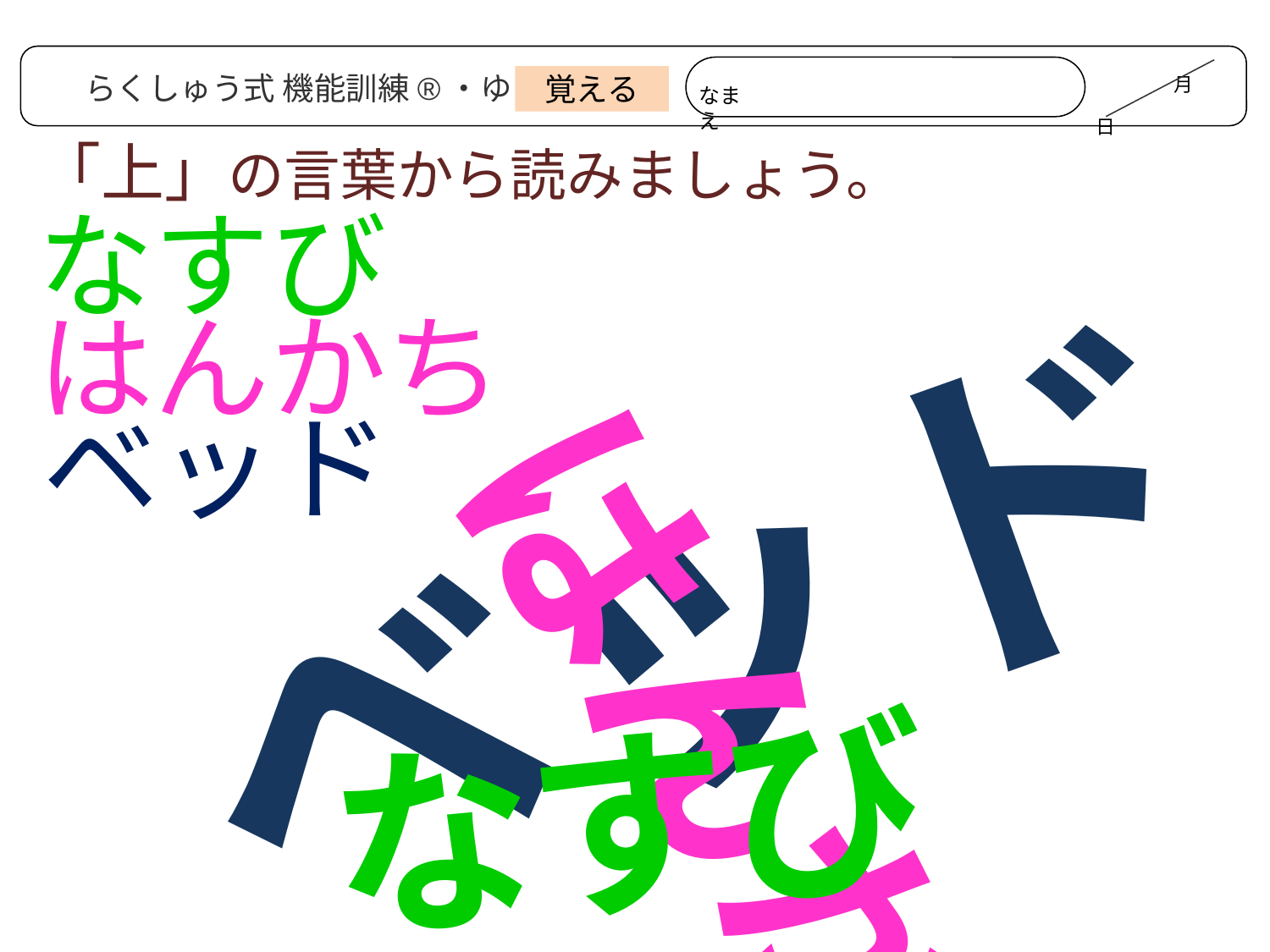

月
　　　　　　　　　　　　　日

なまえ
らくしゅう式 機能訓練®・ゆうゆう
覚える
「上」の言葉から読みましょう。
なすび
はんかち
ベッド
ベッド
はんかち
なすび